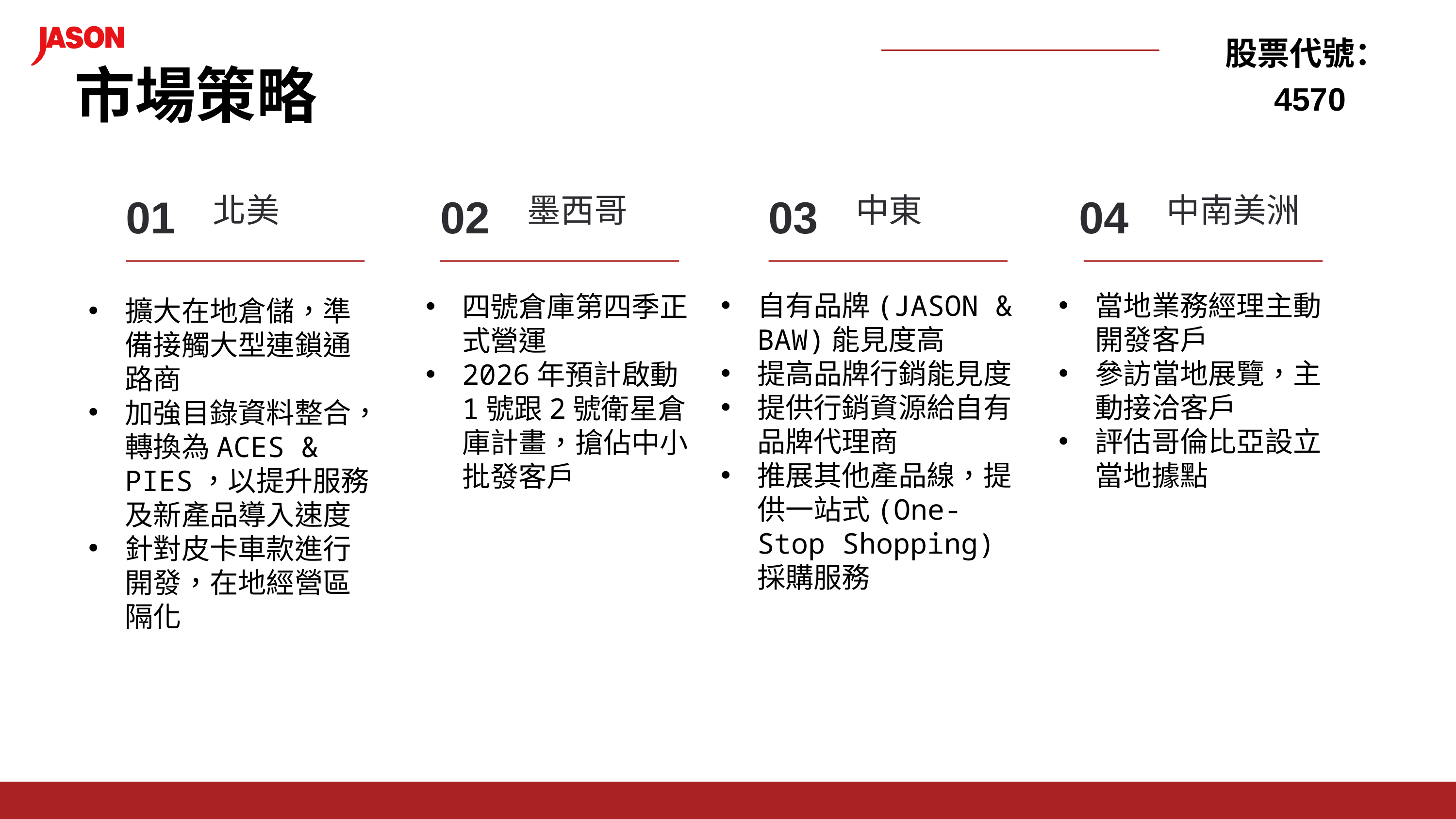

股票代號：4570

市場策略

中南美洲
04
北美
01
墨西哥
02
中東
03

四號倉庫第四季正式營運
2026年預計啟動1號跟2號衛星倉庫計畫，搶佔中小批發客戶

當地業務經理主動開發客戶
參訪當地展覽，主動接洽客戶
評估哥倫比亞設立當地據點

自有品牌(JASON & BAW)能見度高
提高品牌行銷能見度
提供行銷資源給自有品牌代理商
推展其他產品線，提供一站式(One-Stop Shopping)採購服務

擴大在地倉儲，準備接觸大型連鎖通路商
加強目錄資料整合，轉換為ACES & PIES，以提升服務及新產品導入速度
針對皮卡車款進行開發，在地經營區隔化